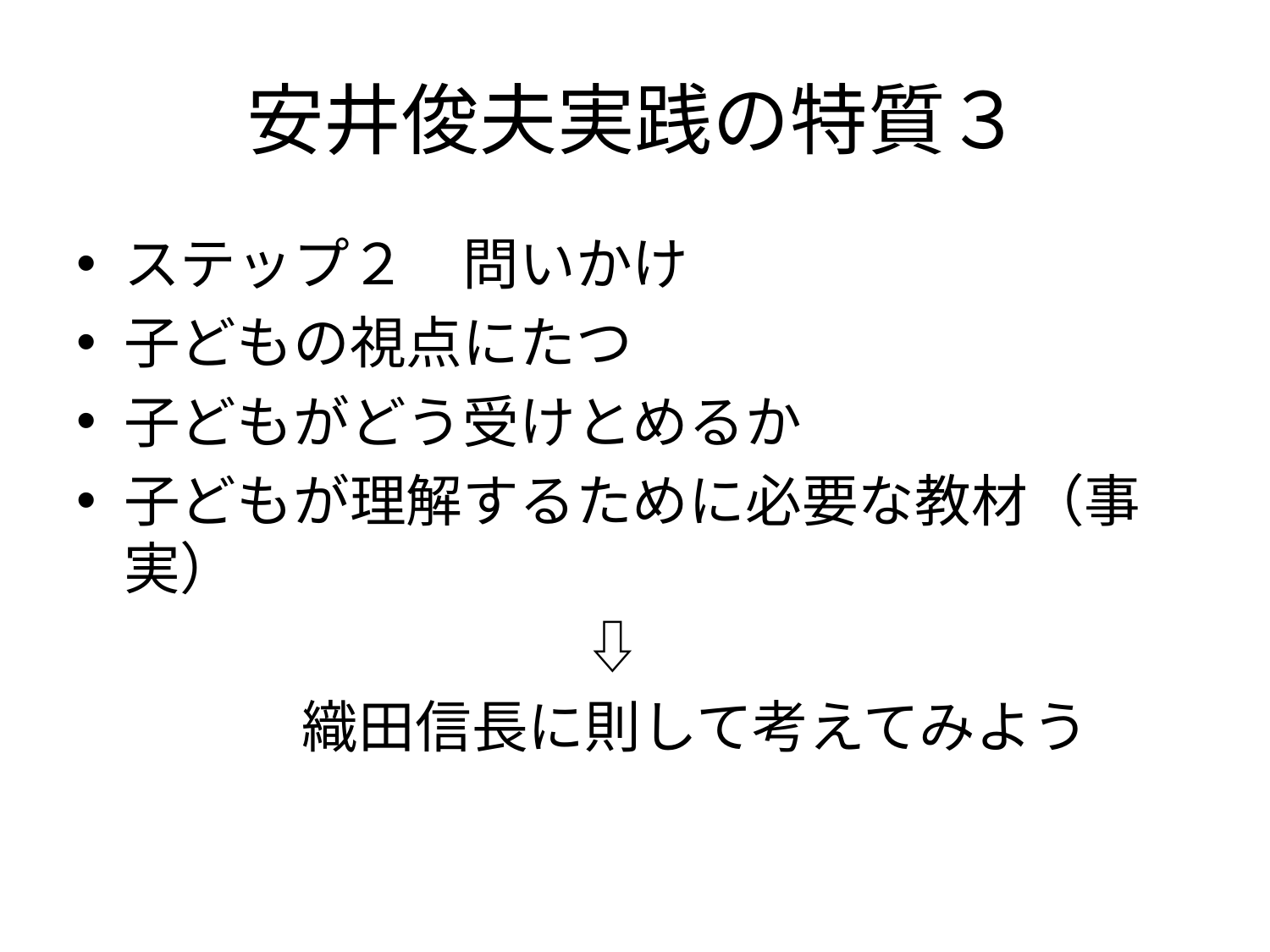

# 安井俊夫実践の特質３
ステップ２　問いかけ
子どもの視点にたつ
子どもがどう受けとめるか
子どもが理解するために必要な教材（事実）
　　　　　　　　　⇩
　　　　織田信長に則して考えてみよう